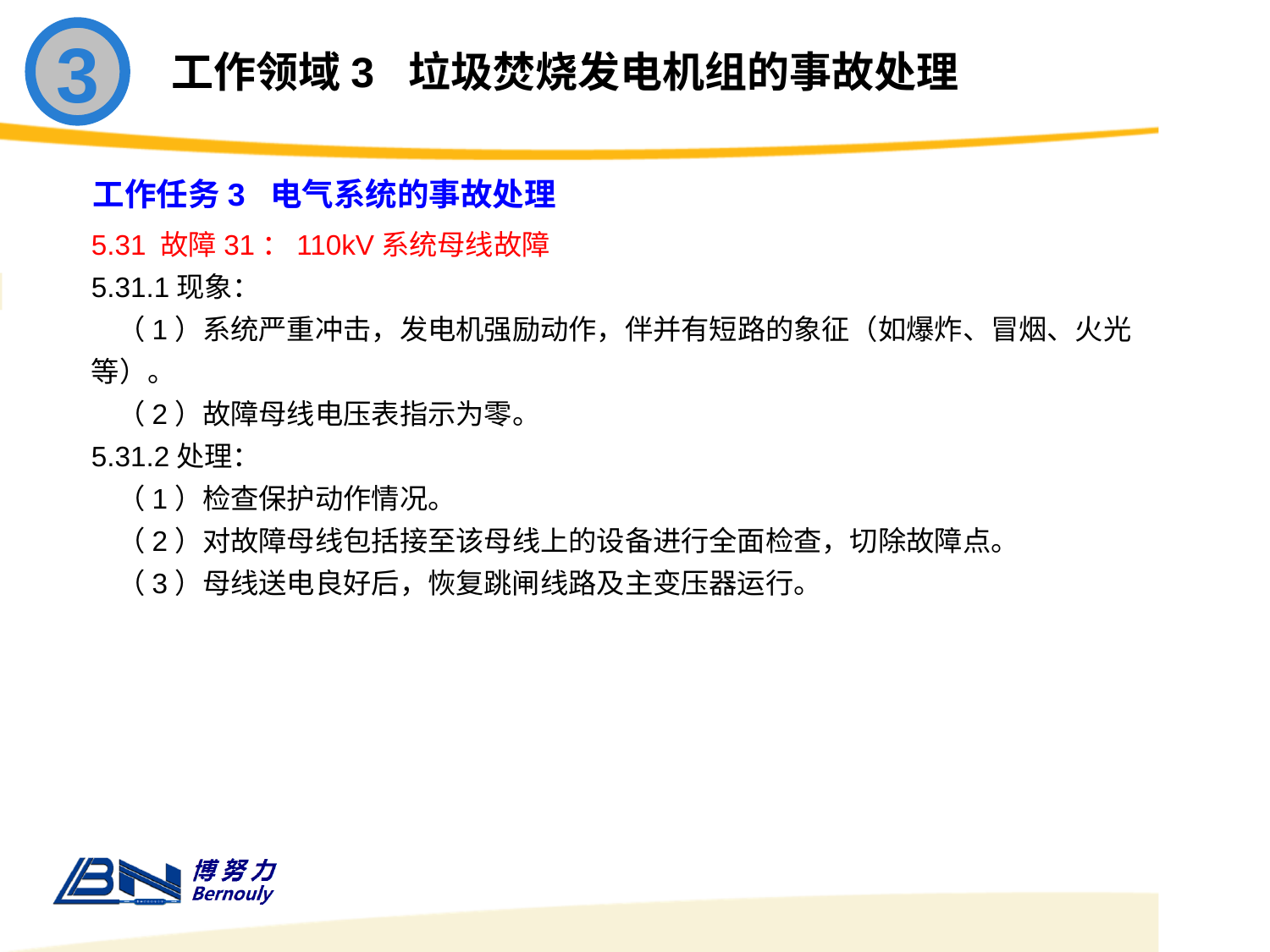

3
工作领域3  垃圾焚烧发电机组的事故处理
工作任务3  电气系统的事故处理
5.31 故障31：110kV系统母线故障
5.31.1现象：
   （1）系统严重冲击，发电机强励动作，伴并有短路的象征（如爆炸、冒烟、火光等）。
   （2）故障母线电压表指示为零。
5.31.2处理：
   （1）检查保护动作情况。
   （2）对故障母线包括接至该母线上的设备进行全面检查，切除故障点。
   （3）母线送电良好后，恢复跳闸线路及主变压器运行。